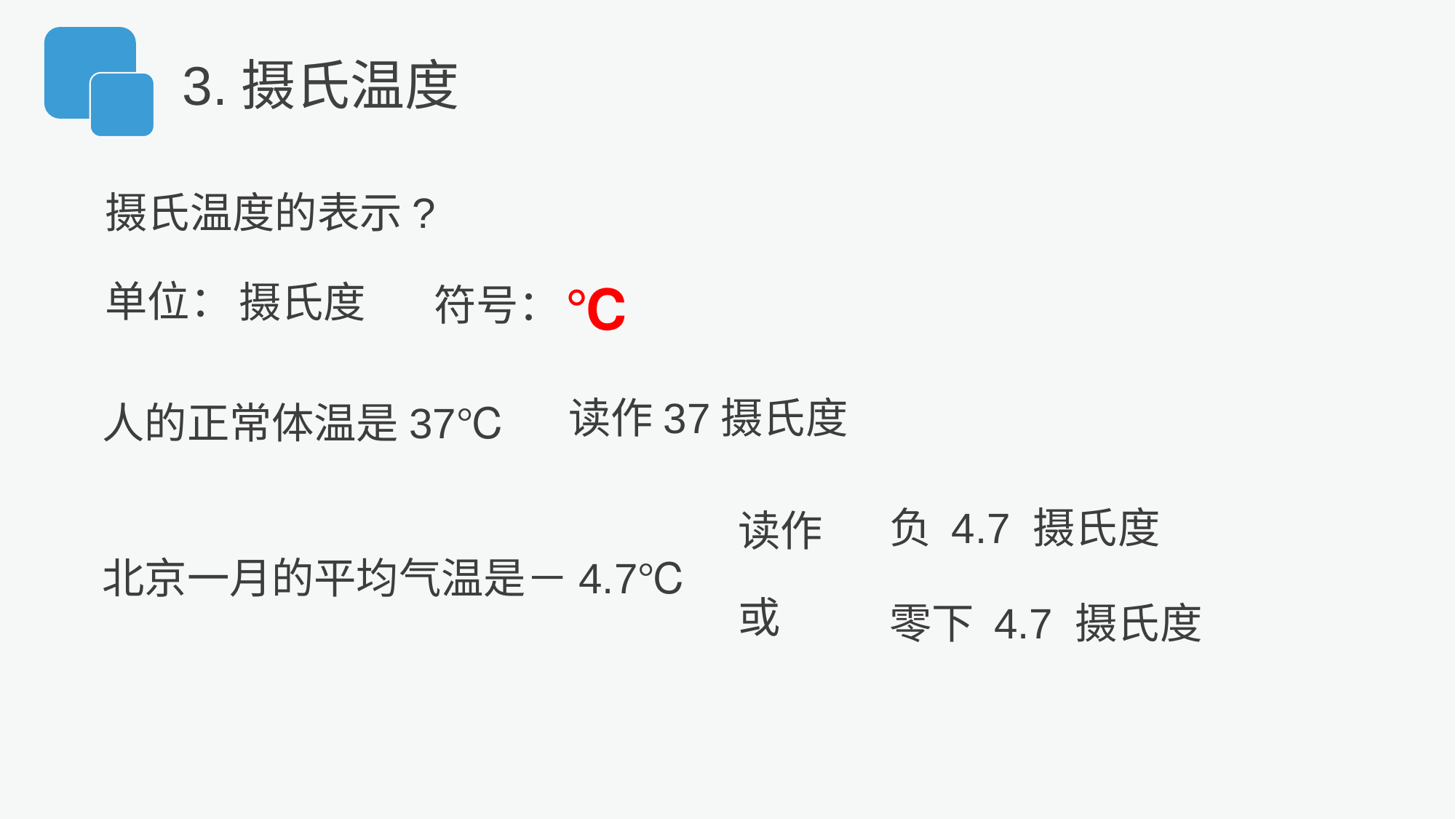

3.摄氏温度
摄氏温度的表示?
℃
单位：
摄氏度
符号：
读作37摄氏度
人的正常体温是37℃
负 4.7 摄氏度
读作
北京一月的平均气温是－4.7℃
或
零下 4.7 摄氏度